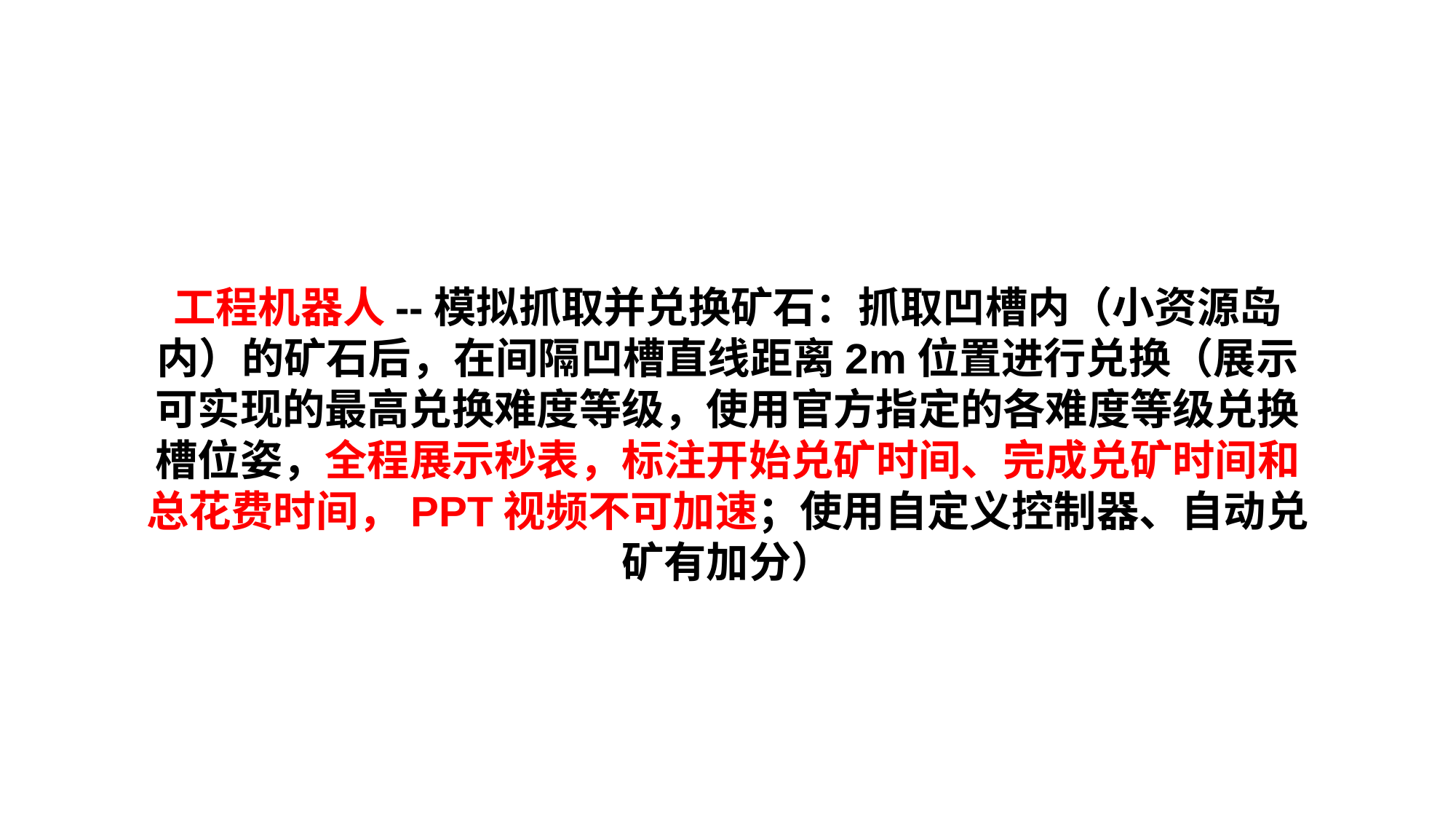

工程机器人--模拟抓取并兑换矿石：抓取凹槽内（小资源岛内）的矿石后，在间隔凹槽直线距离2m位置进行兑换（展示可实现的最高兑换难度等级，使用官方指定的各难度等级兑换槽位姿，全程展示秒表，标注开始兑矿时间、完成兑矿时间和总花费时间，PPT视频不可加速；使用自定义控制器、自动兑矿有加分）